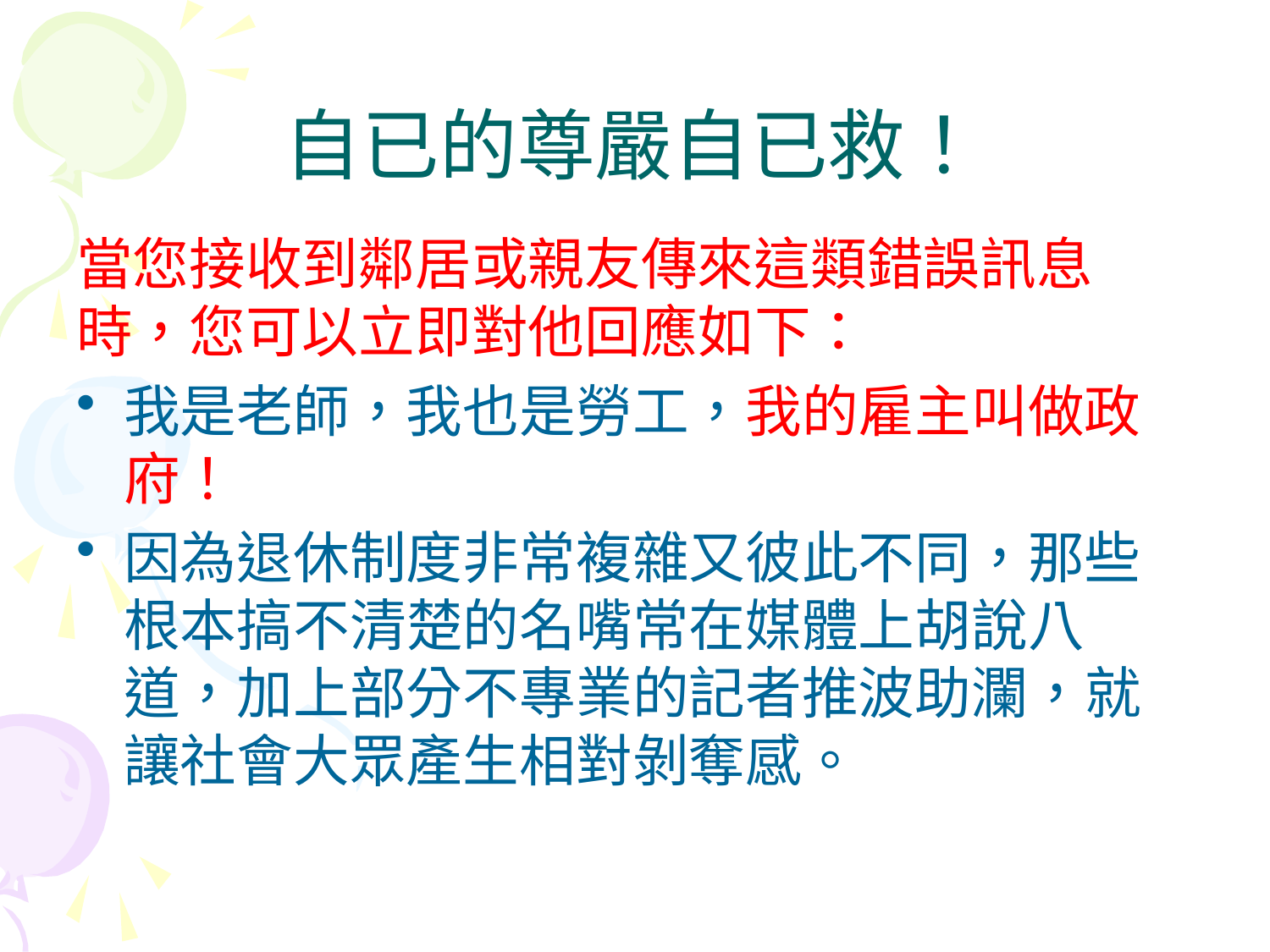

# 自已的尊嚴自已救！
當您接收到鄰居或親友傳來這類錯誤訊息時，您可以立即對他回應如下：
我是老師，我也是勞工，我的雇主叫做政府！
因為退休制度非常複雜又彼此不同，那些根本搞不清楚的名嘴常在媒體上胡說八道，加上部分不專業的記者推波助瀾，就讓社會大眾產生相對剝奪感。